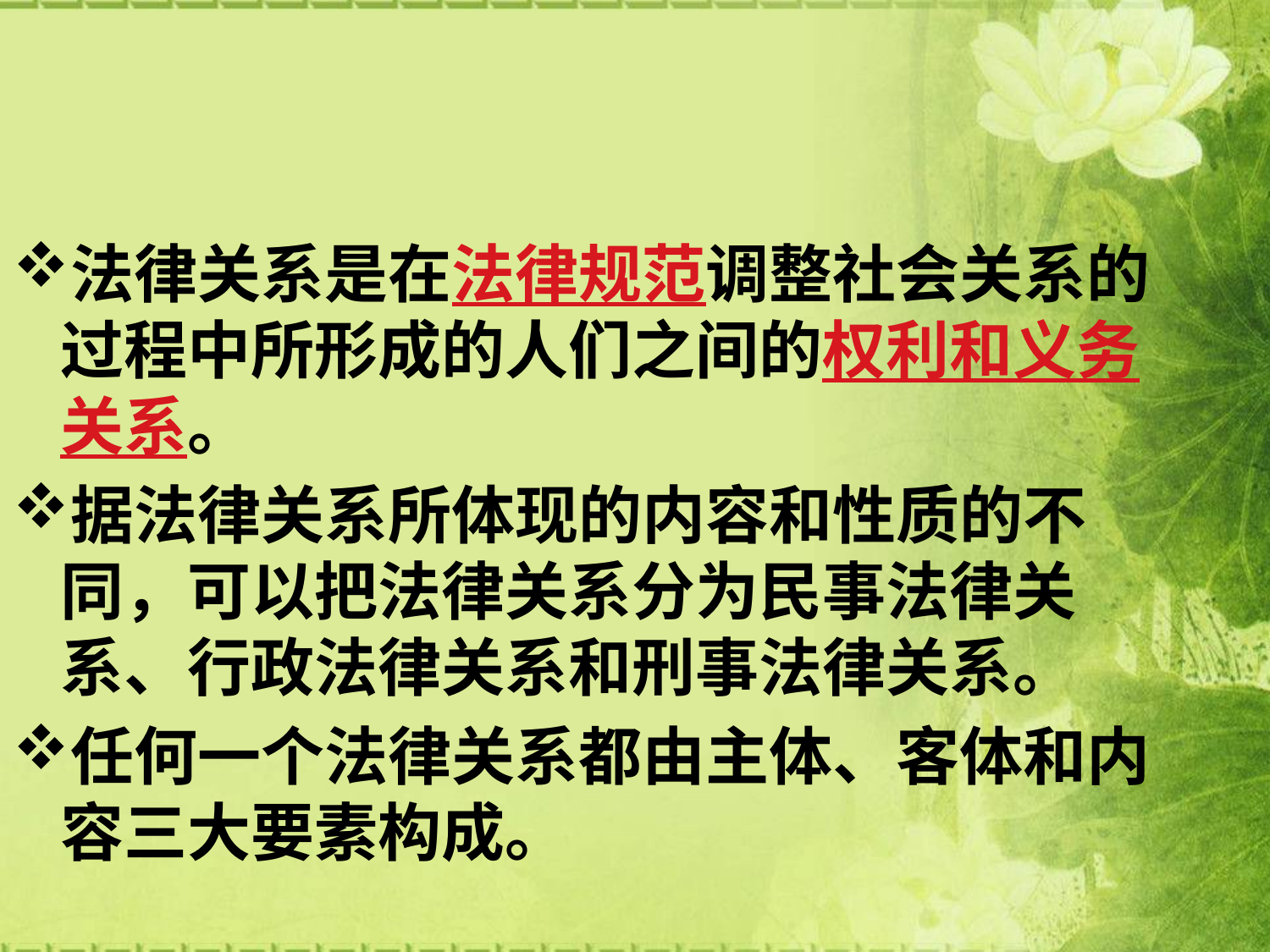

法律关系是在法律规范调整社会关系的过程中所形成的人们之间的权利和义务关系。
据法律关系所体现的内容和性质的不同，可以把法律关系分为民事法律关系、行政法律关系和刑事法律关系。
任何一个法律关系都由主体、客体和内容三大要素构成。